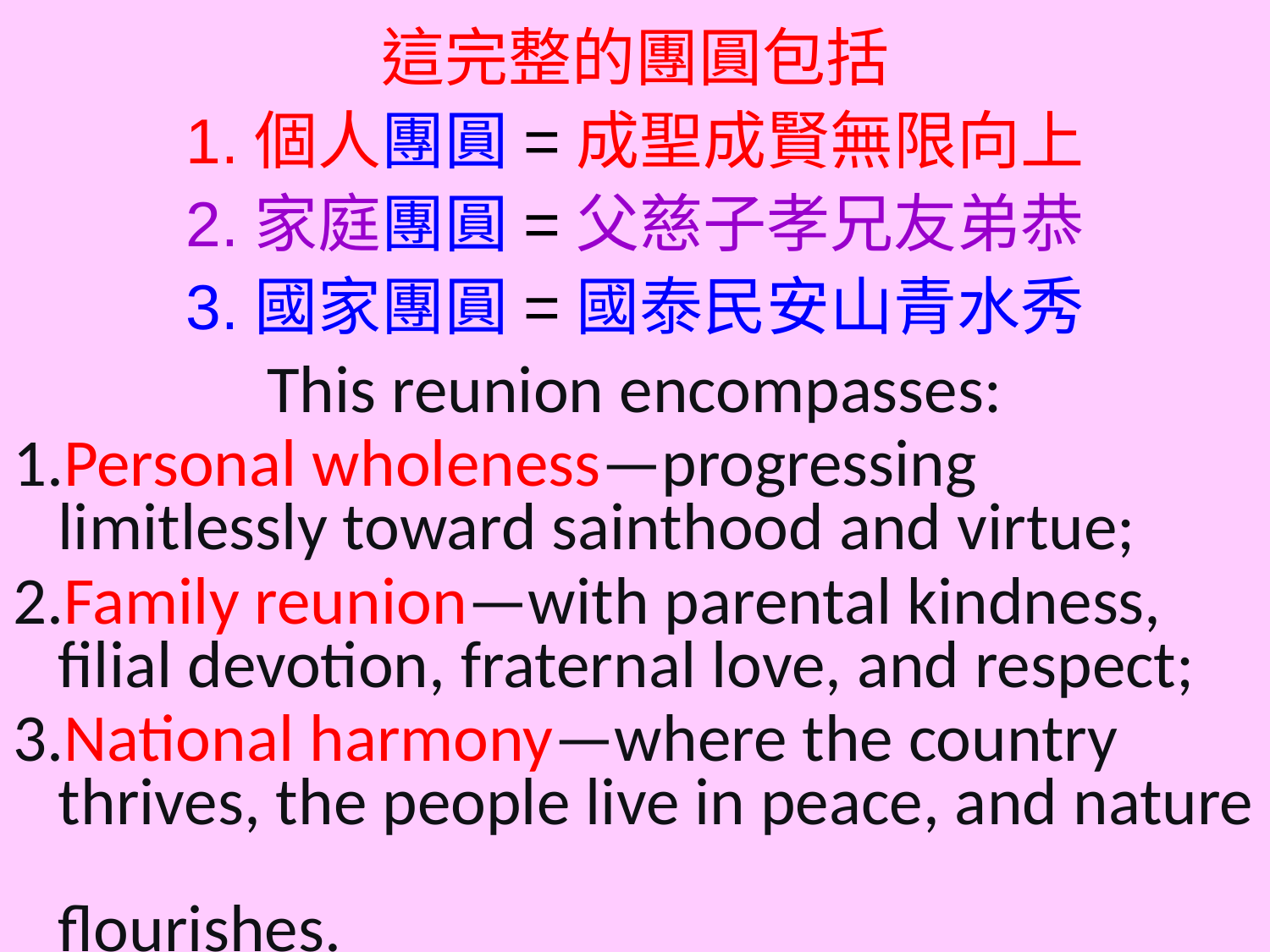

這完整的團圓包括
1.個人團圓=成聖成賢無限向上
2.家庭團圓=父慈子孝兄友弟恭
3.國家團圓=國泰民安山青水秀
This reunion encompasses:
1.Personal wholeness—progressing
   limitlessly toward sainthood and virtue;
2.Family reunion—with parental kindness,
   filial devotion, fraternal love, and respect;
3.National harmony—where the country
   thrives, the people live in peace, and nature
   flourishes.